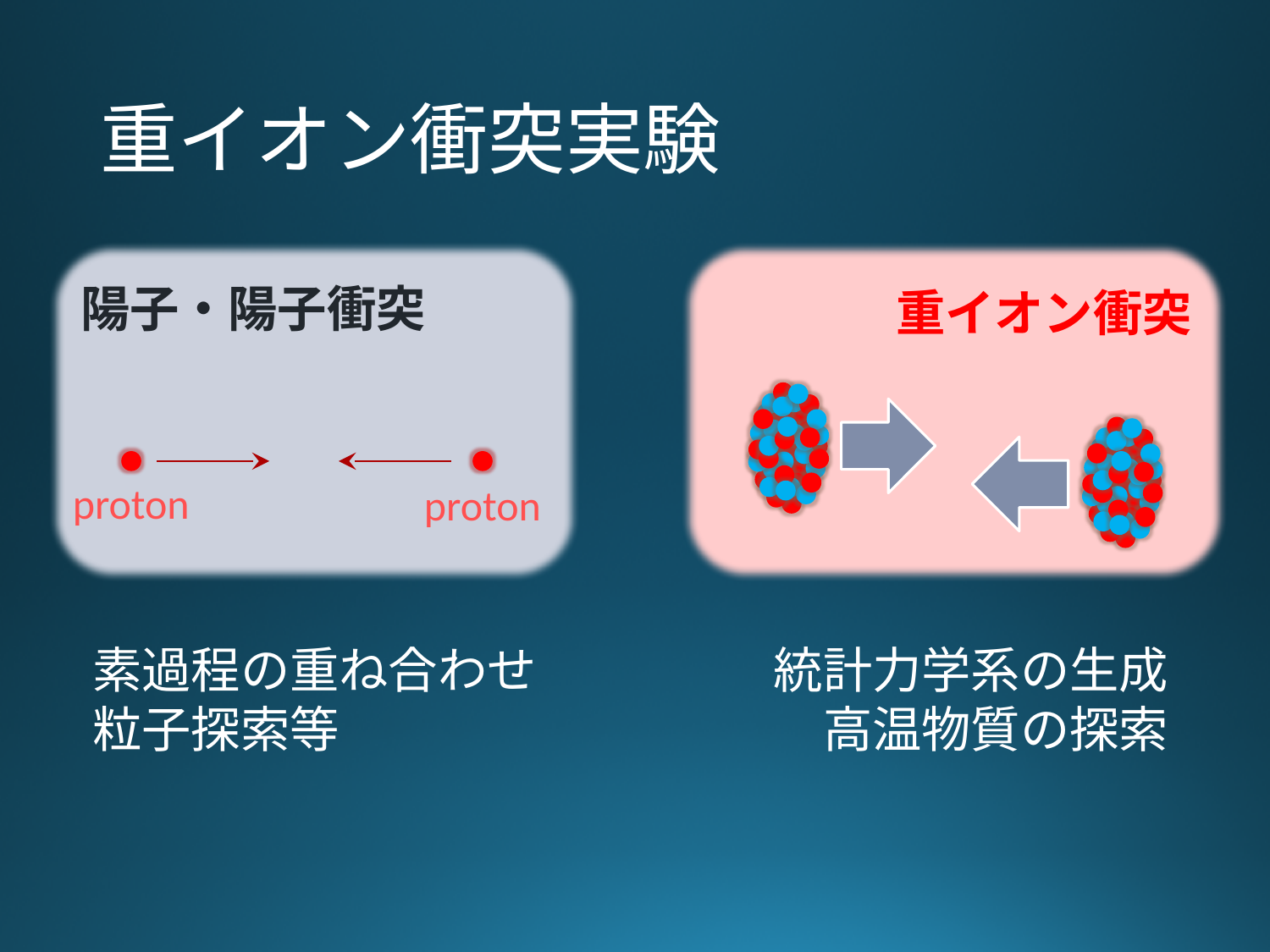

# 重イオン衝突実験

陽子・陽子衝突
重イオン衝突

proton
proton

素過程の重ね合わせ
粒子探索等
統計力学系の生成
高温物質の探索